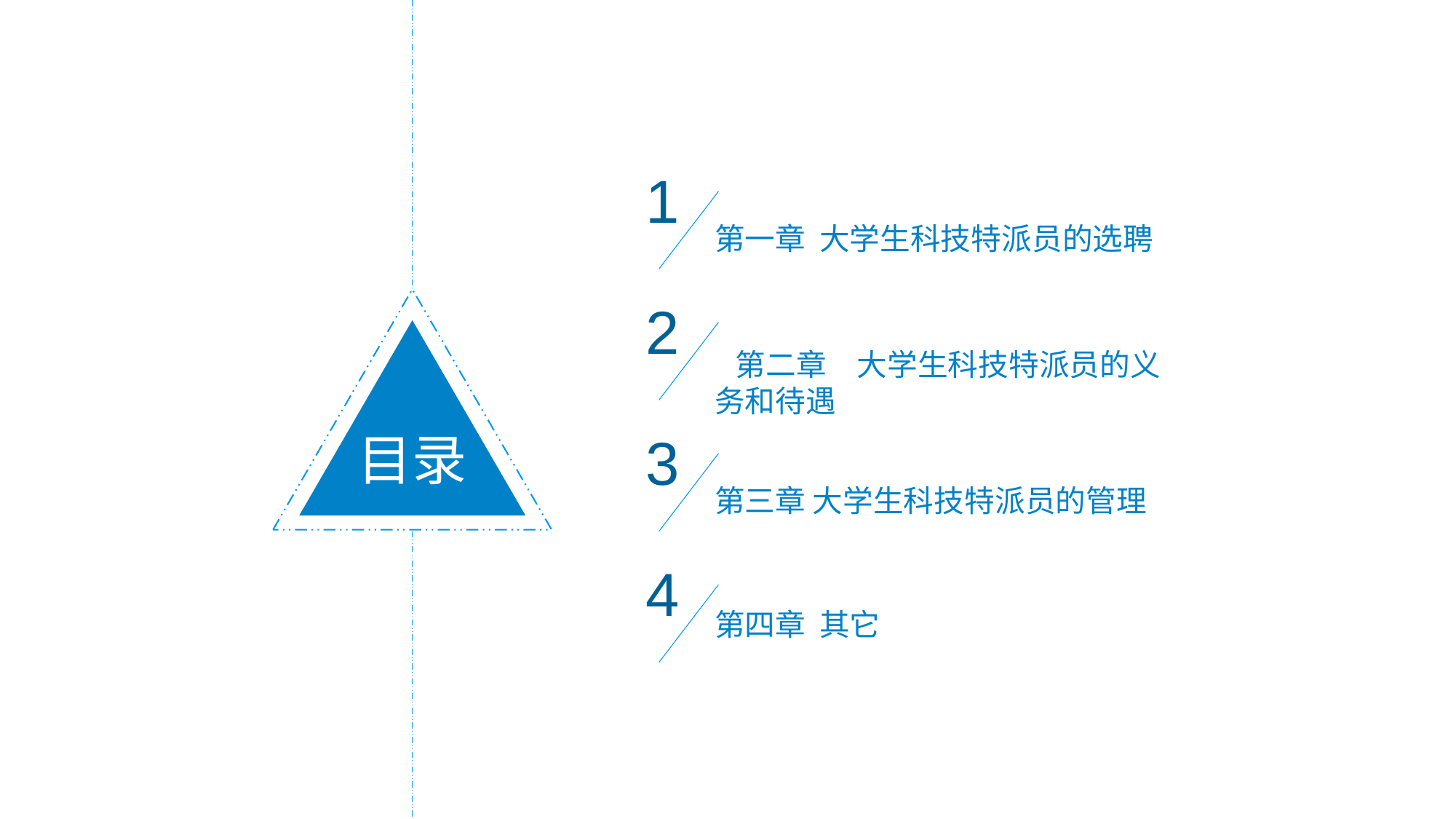

1
第一章  大学生科技特派员的选聘
2

目录
  第二章　大学生科技特派员的义务和待遇
3
第三章 大学生科技特派员的管理
4
第四章  其它